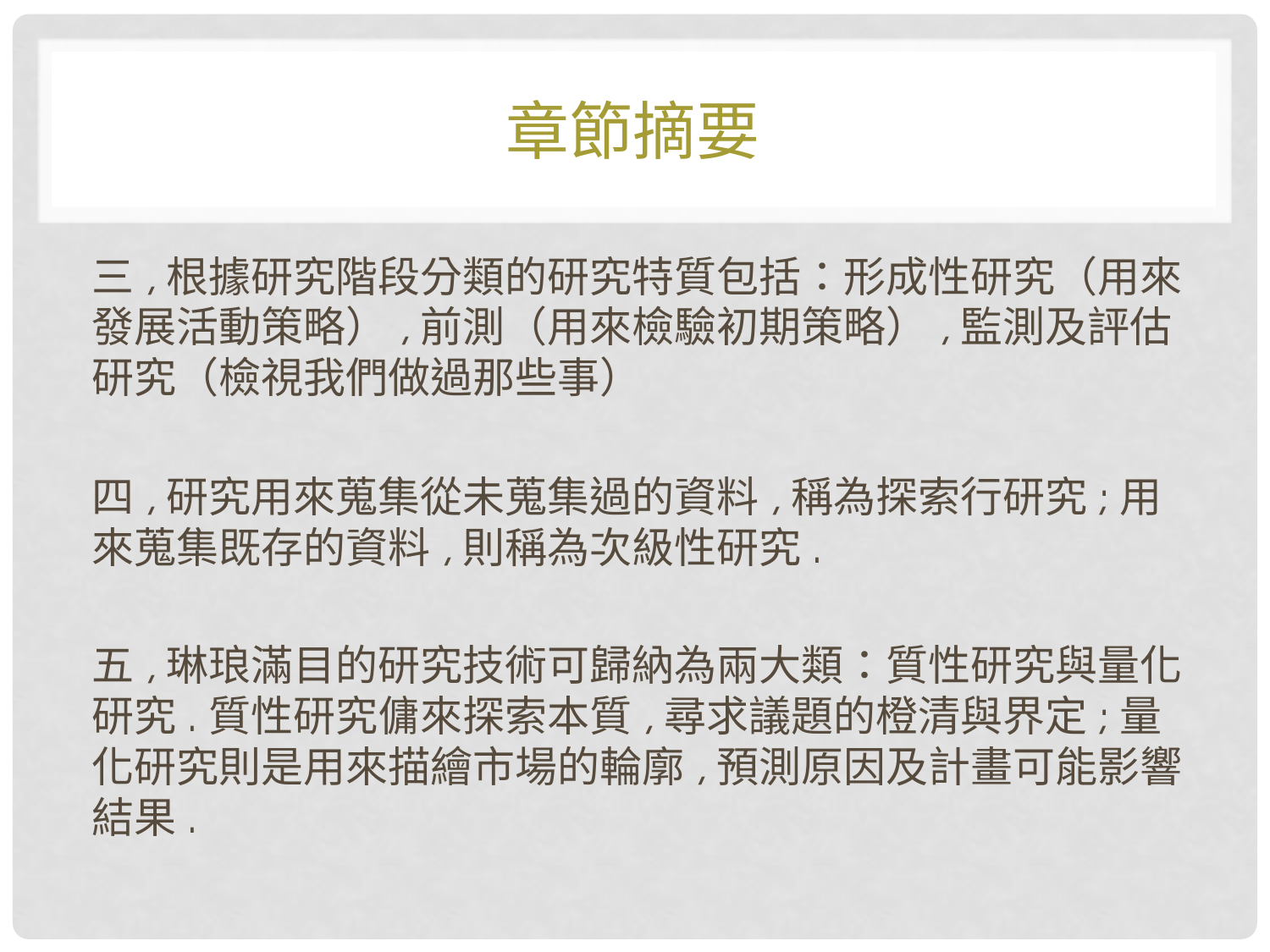

# 章節摘要
三,根據研究階段分類的研究特質包括：形成性研究（用來發展活動策略）,前測（用來檢驗初期策略）,監測及評估研究（檢視我們做過那些事）

四,研究用來蒐集從未蒐集過的資料,稱為探索行研究;用來蒐集既存的資料,則稱為次級性研究.

五,琳琅滿目的研究技術可歸納為兩大類：質性研究與量化研究.質性研究傭來探索本質,尋求議題的橙清與界定;量化研究則是用來描繪市場的輪廓,預測原因及計畫可能影響結果.